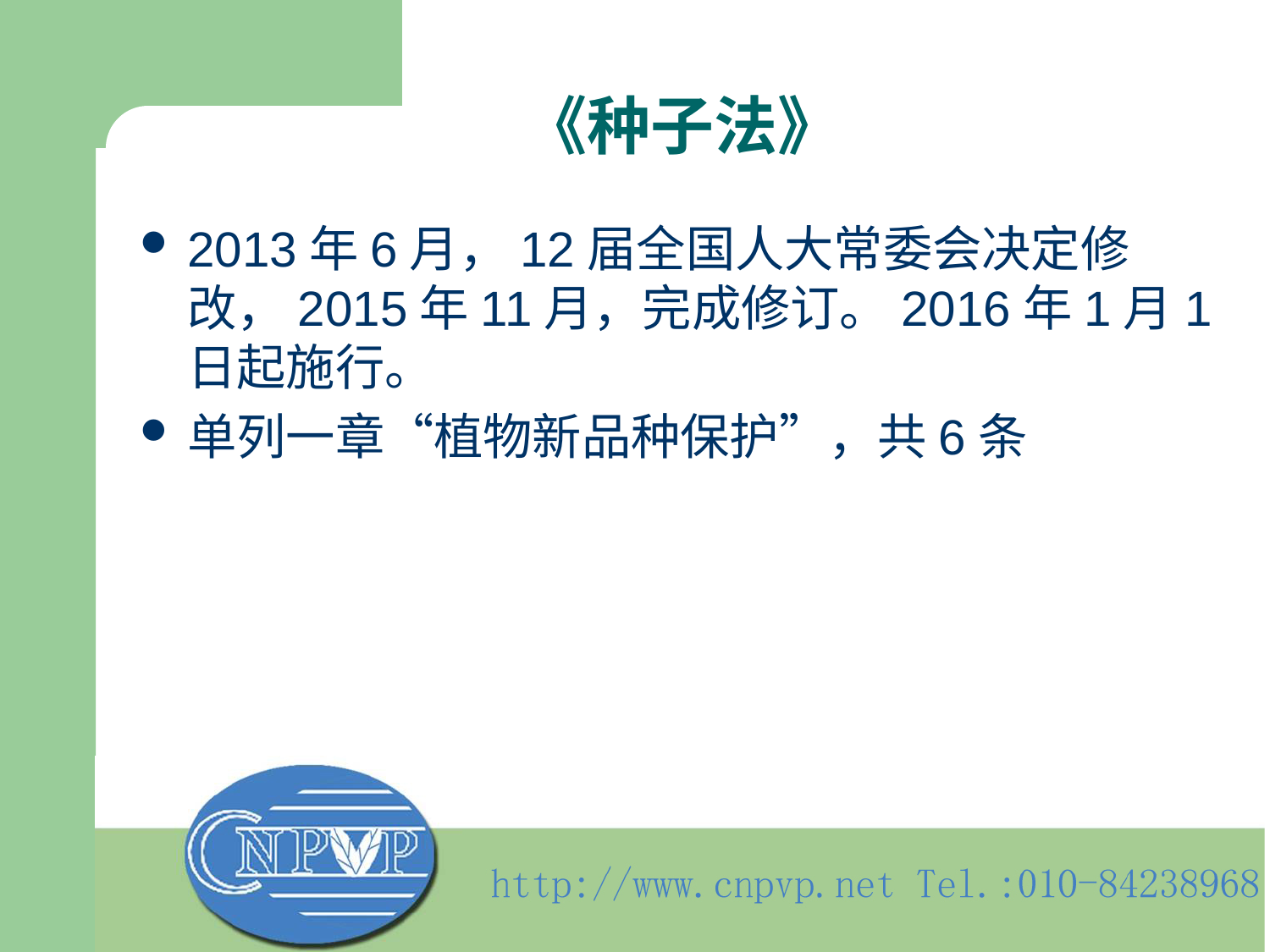

# 《种子法》
2013年6月，12届全国人大常委会决定修改，2015年11月，完成修订。2016年1月1日起施行。
单列一章“植物新品种保护”，共6条